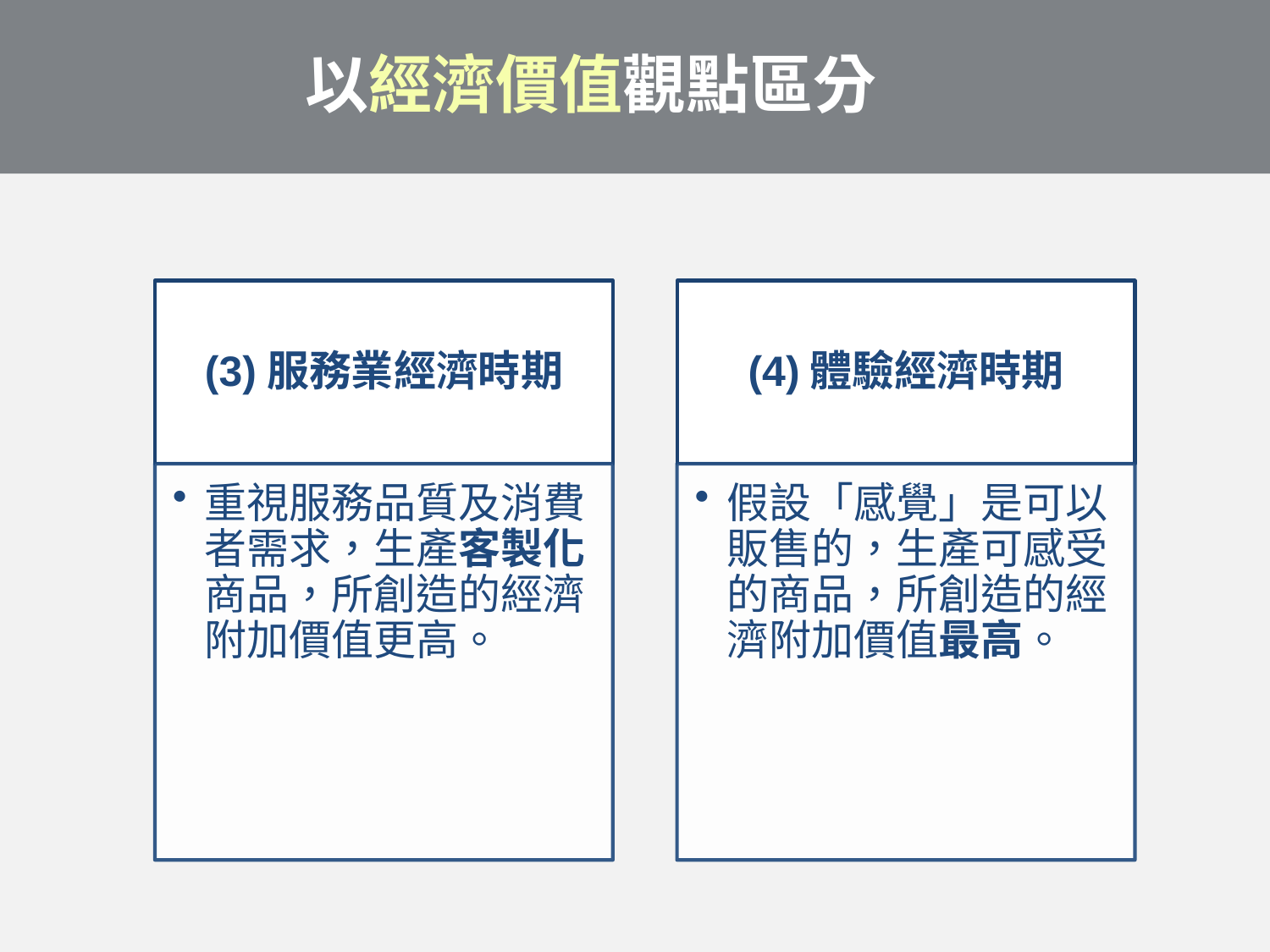

以經濟價值觀點區分
(3)服務業經濟時期
重視服務品質及消費者需求，生產客製化商品，所創造的經濟附加價值更高。
(4)體驗經濟時期
假設「感覺」是可以販售的，生產可感受的商品，所創造的經濟附加價值最高。